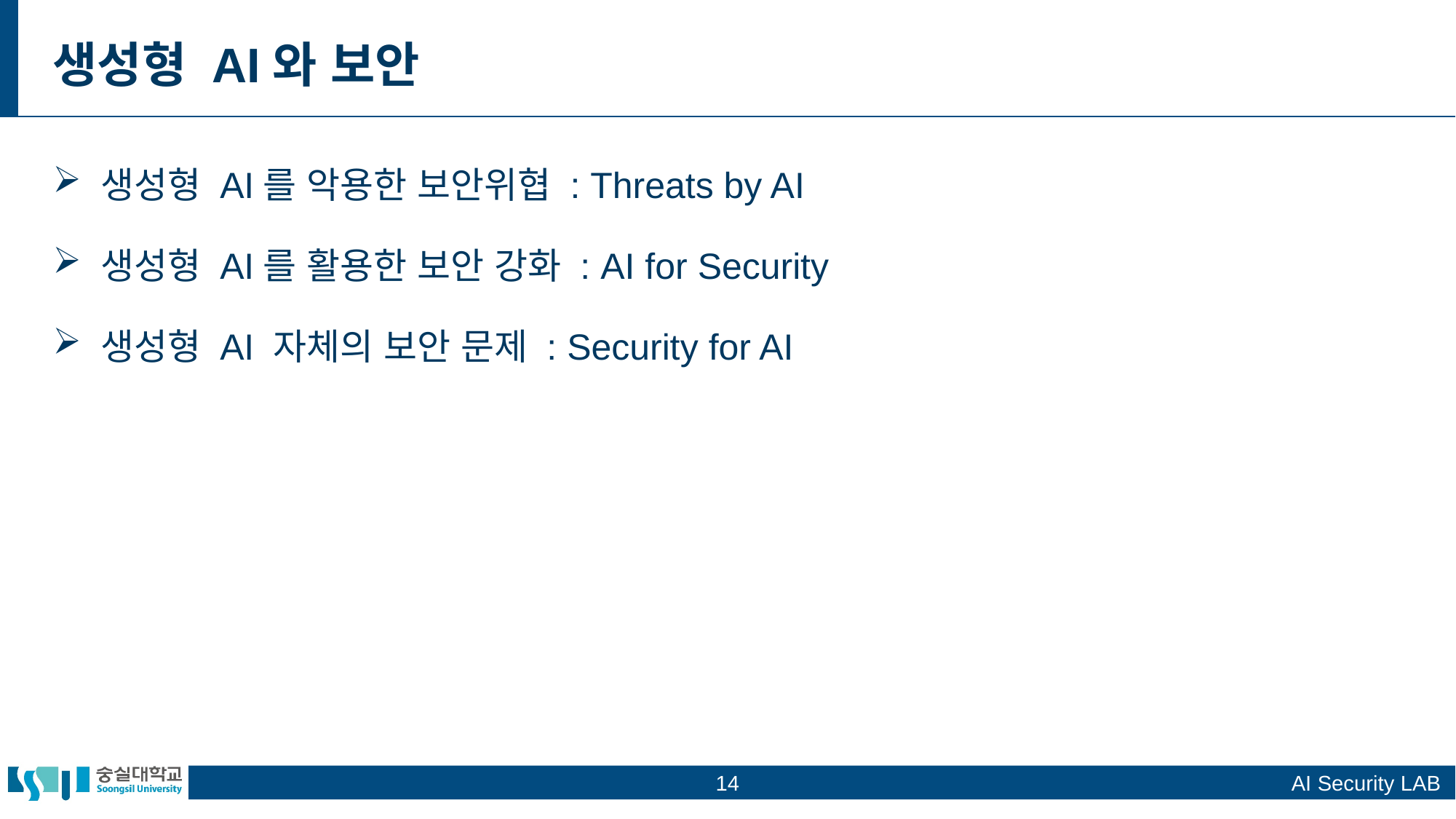

생성형 AI와 보안
 생성형 AI를 악용한 보안위협 : Threats by AI
 생성형 AI를 활용한 보안 강화 : AI for Security
 생성형 AI 자체의 보안 문제 : Security for AI
14